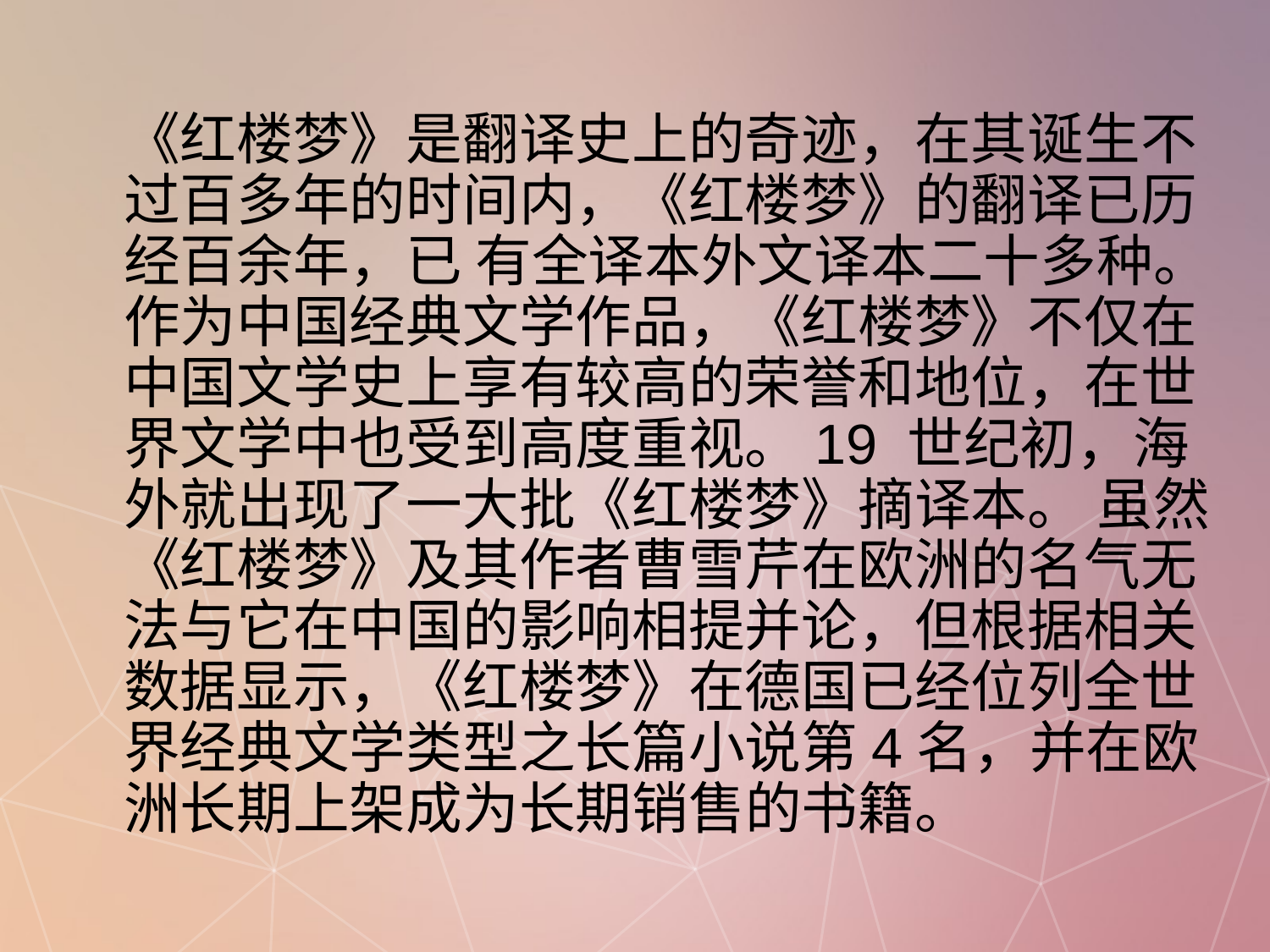

《红楼梦》是翻译史上的奇迹，在其诞生不过百多年的时间内，《红楼梦》的翻译已历经百余年，已 有全译本外文译本二十多种。作为中国经典文学作品，《红楼梦》不仅在中国文学史上享有较高的荣誉和地位，在世界文学中也受到高度重视。19 世纪初，海外就出现了一大批《红楼梦》摘译本。 虽然《红楼梦》及其作者曹雪芹在欧洲的名气无法与它在中国的影响相提并论，但根据相关数据显示，《红楼梦》在德国已经位列全世界经典文学类型之长篇小说第4名，并在欧洲长期上架成为长期销售的书籍。